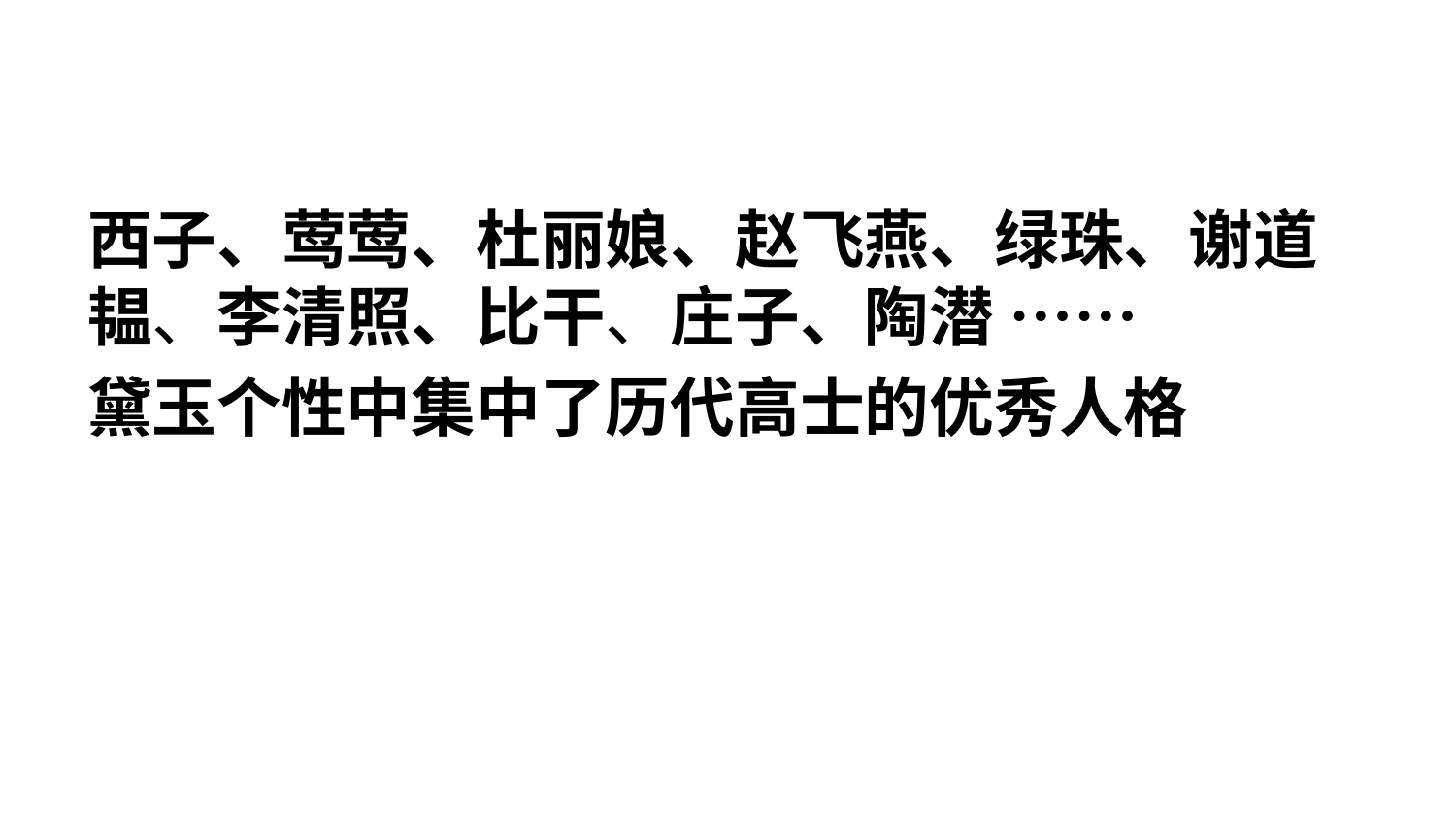

#
西子、莺莺、杜丽娘、赵飞燕、绿珠、谢道韫、李清照、比干、庄子、陶潜 ……
黛玉个性中集中了历代高士的优秀人格